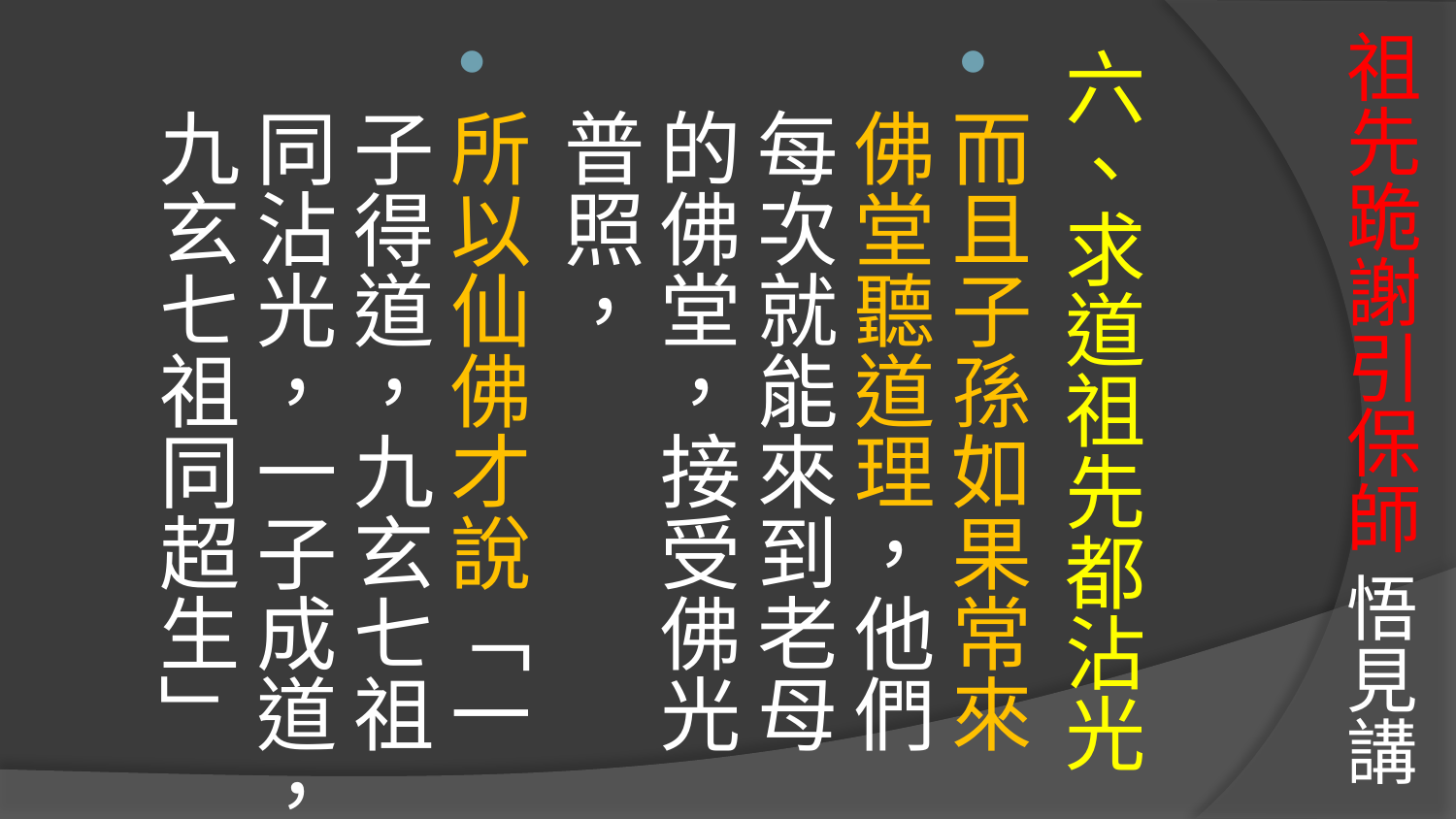

# 祖先跪謝引保師 悟見講
六、求道祖先都沾光
而且子孫如果常來佛堂聽道理，他們每次就能來到老母的佛堂，接受佛光普照，
所以仙佛才說「一子得道，九玄七祖同沾光，一子成道，九玄七祖同超生」